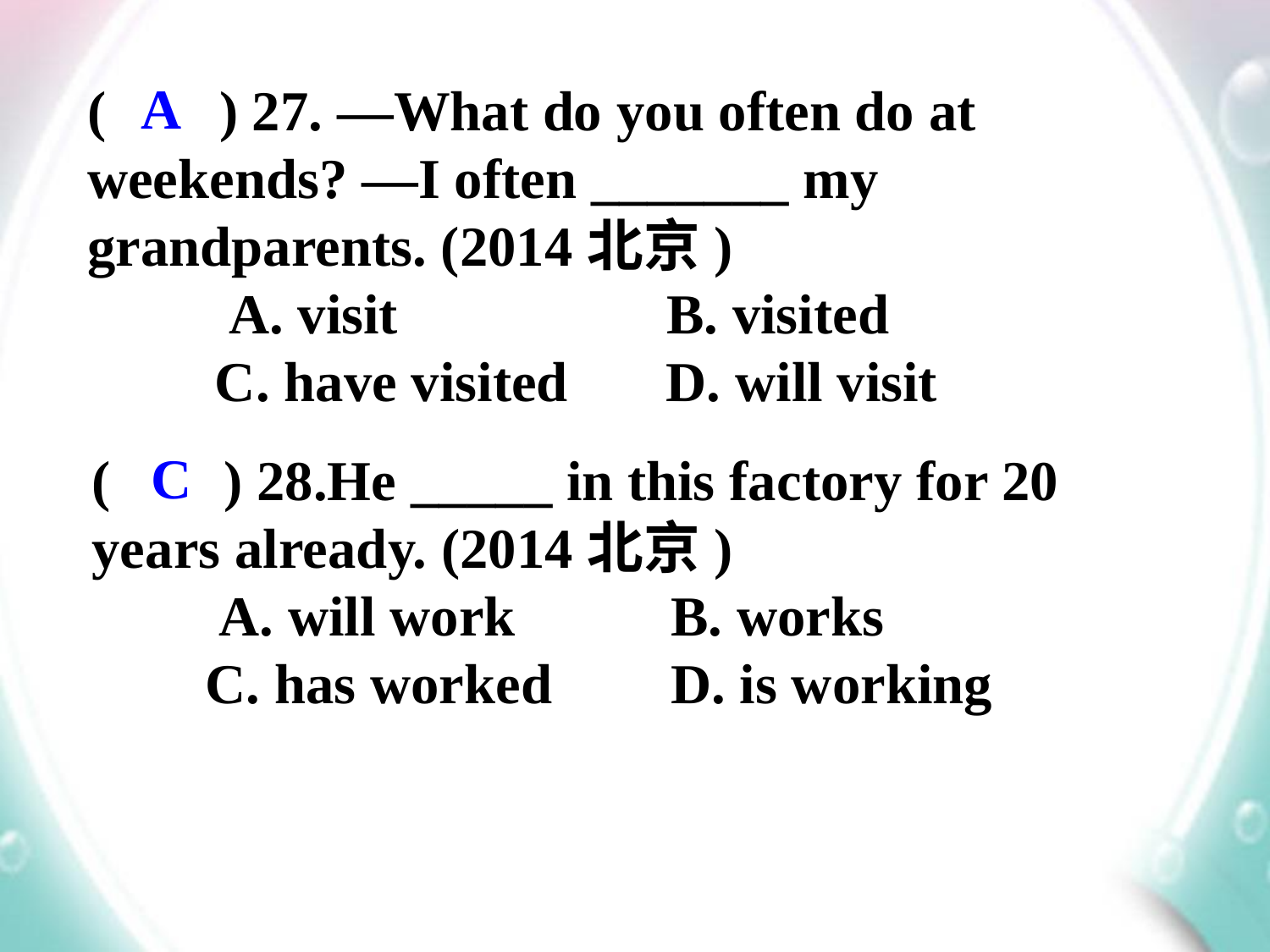

(        ) 27. —What do you often do at weekends? —I often _______ my grandparents. (2014北京)
	 A. visit	              B. visited
         C. have visited	     D. will visit
A
(        ) 28.He _____ in this factory for 20 years already. (2014北京)
	A. will work	     B. works
        C. has worked	     D. is working
C